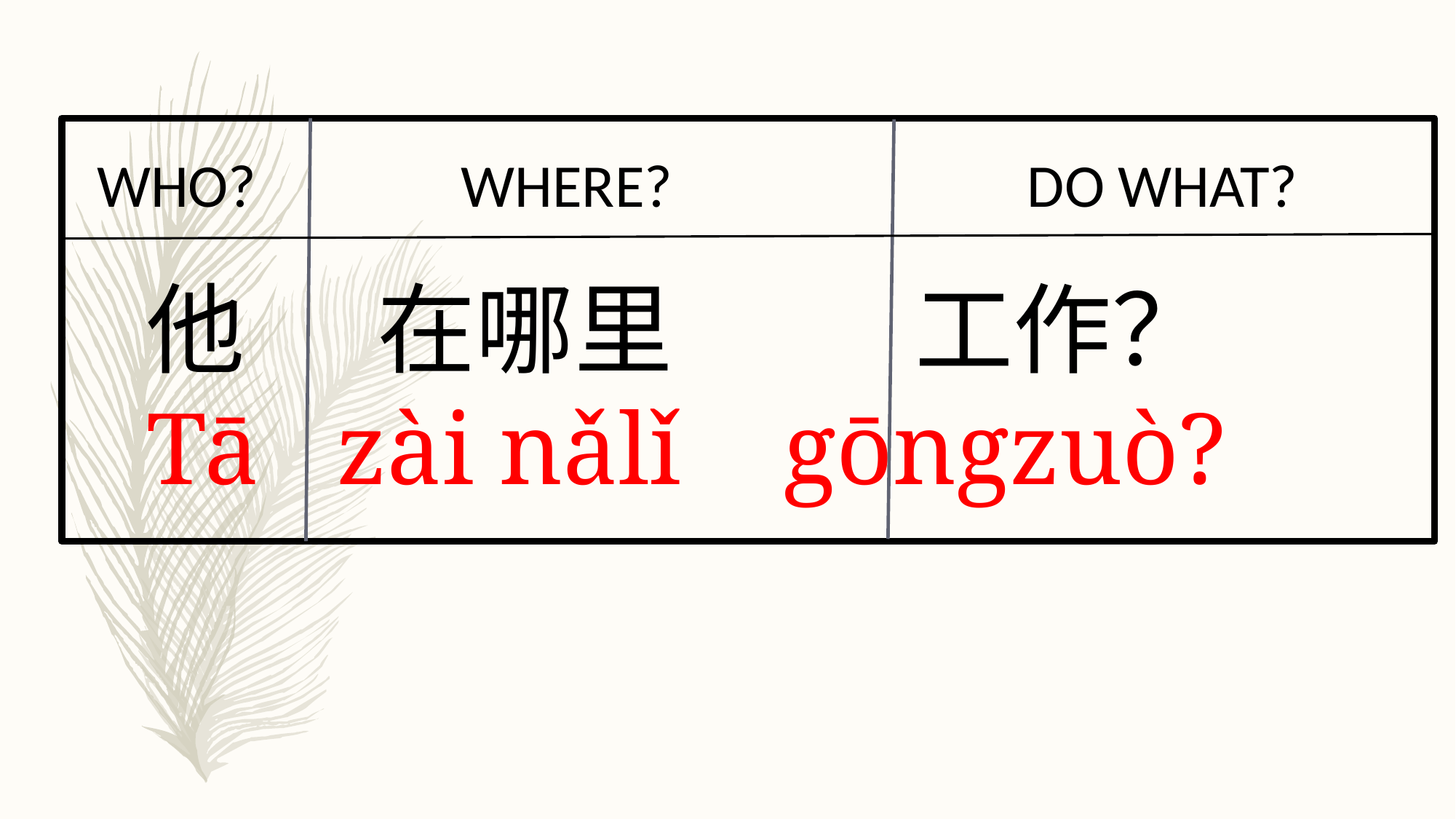

WHO?               WHERE?                          DO WHAT?
他      在哪里           工作？
Tā   zài nǎlǐ    gōngzuò?